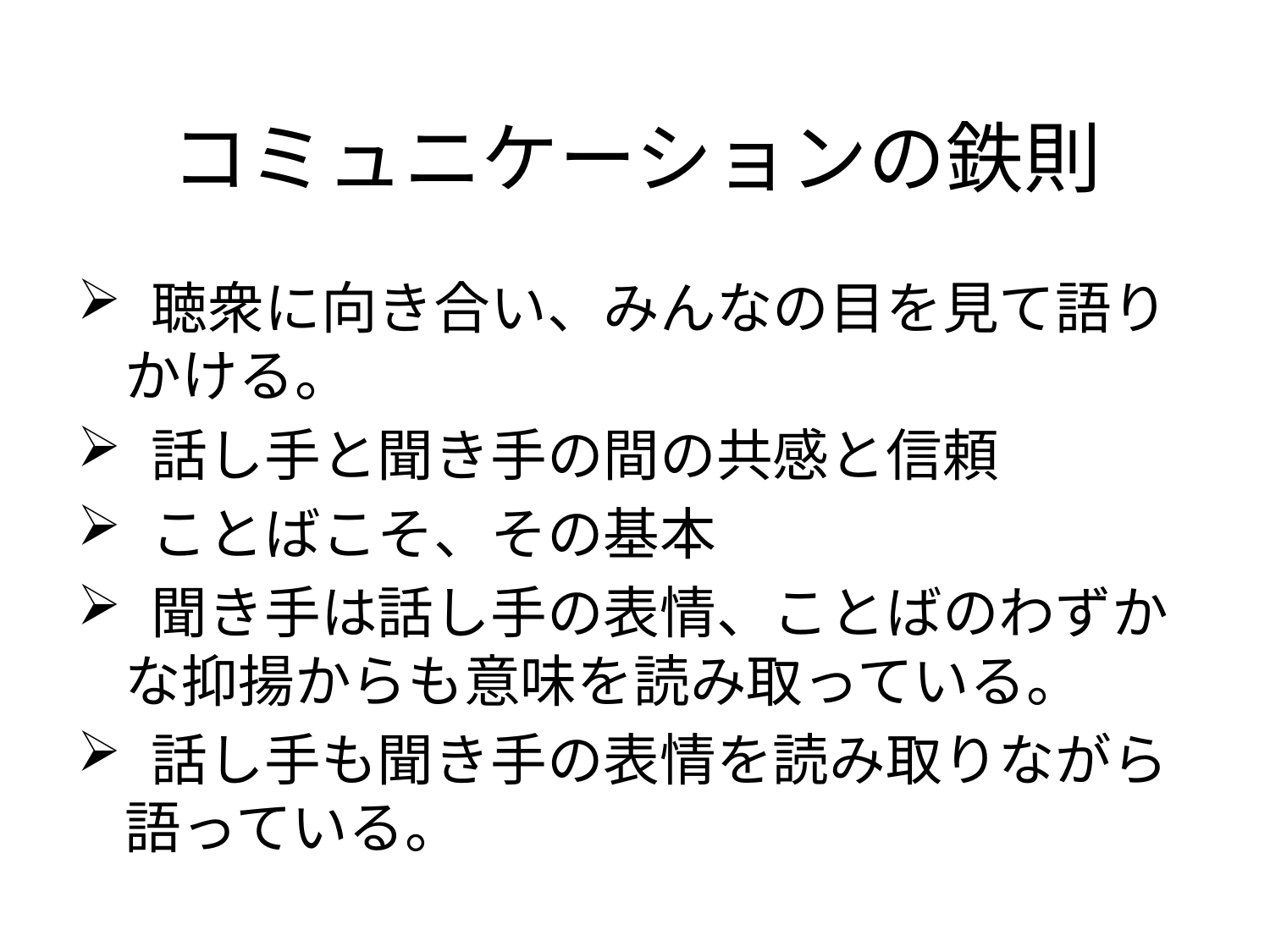

# コミュニケーションの鉄則
 聴衆に向き合い、みんなの目を見て語りかける。
 話し手と聞き手の間の共感と信頼
 ことばこそ、その基本
 聞き手は話し手の表情、ことばのわずかな抑揚からも意味を読み取っている。
 話し手も聞き手の表情を読み取りながら語っている。